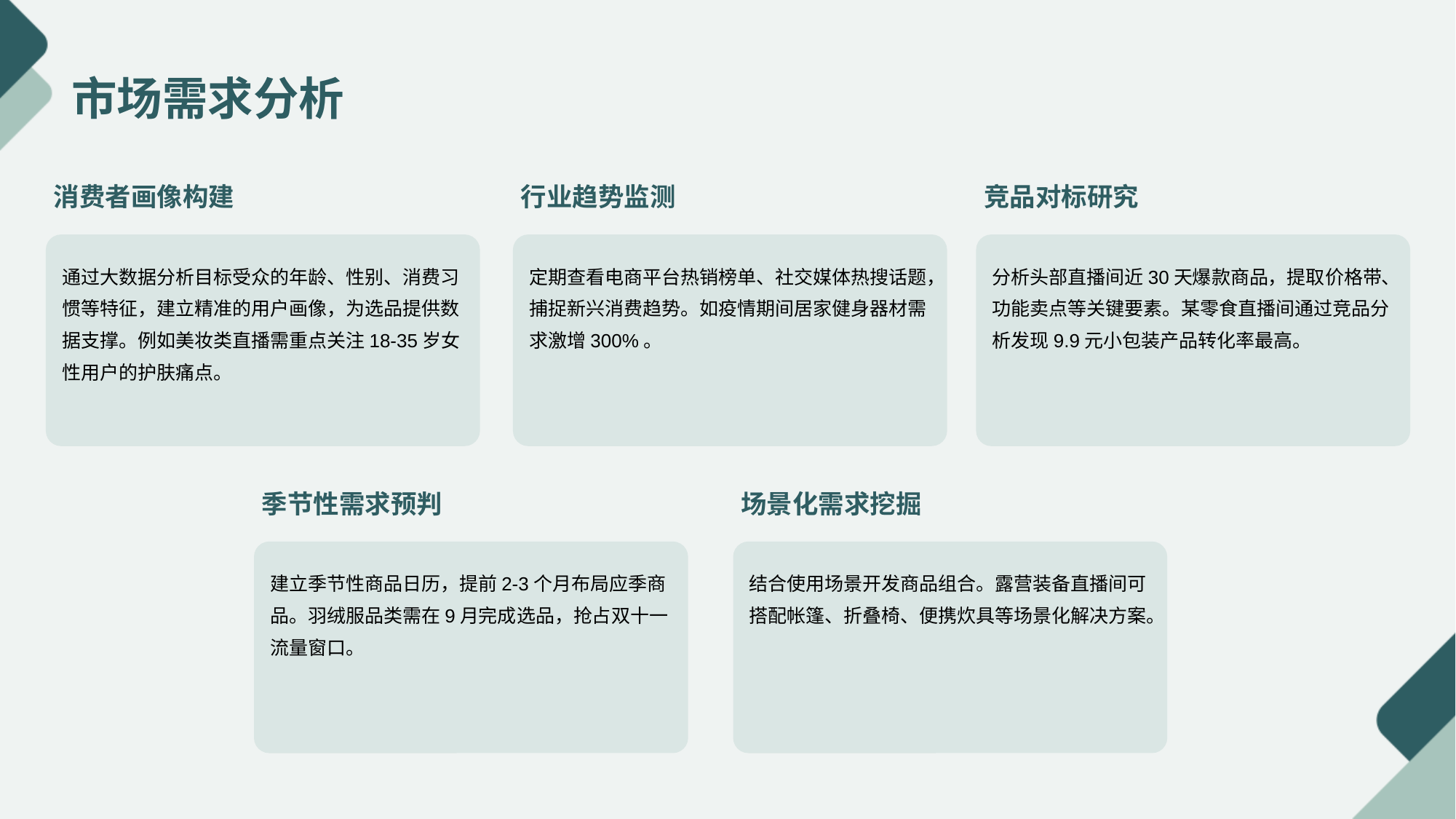

市场需求分析
消费者画像构建
行业趋势监测
竞品对标研究

通过大数据分析目标受众的年龄、性别、消费习惯等特征，建立精准的用户画像，为选品提供数据支撑。例如美妆类直播需重点关注18-35岁女性用户的护肤痛点。
定期查看电商平台热销榜单、社交媒体热搜话题，捕捉新兴消费趋势。如疫情期间居家健身器材需求激增300%。
分析头部直播间近30天爆款商品，提取价格带、功能卖点等关键要素。某零食直播间通过竞品分析发现9.9元小包装产品转化率最高。
季节性需求预判
场景化需求挖掘

建立季节性商品日历，提前2-3个月布局应季商品。羽绒服品类需在9月完成选品，抢占双十一流量窗口。
结合使用场景开发商品组合。露营装备直播间可搭配帐篷、折叠椅、便携炊具等场景化解决方案。